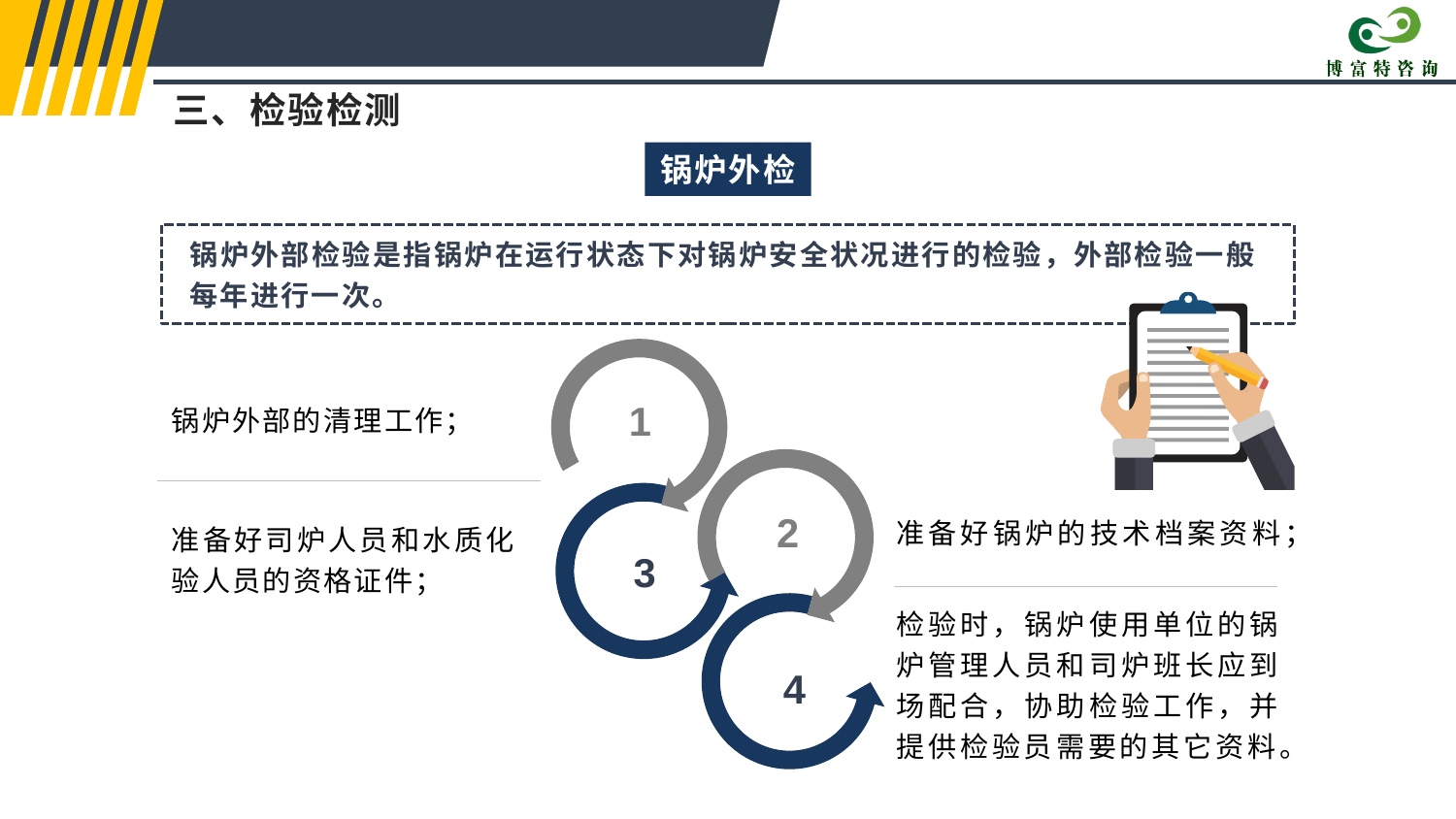

三、检验检测
锅炉外检
锅炉外部检验是指锅炉在运行状态下对锅炉安全状况进行的检验，外部检验一般每年进行一次。

1
锅炉外部的清理工作；

2
准备好锅炉的技术档案资料；
准备好司炉人员和水质化验人员的资格证件；

3
检验时，锅炉使用单位的锅炉管理人员和司炉班长应到场配合，协助检验工作，并提供检验员需要的其它资料。

4